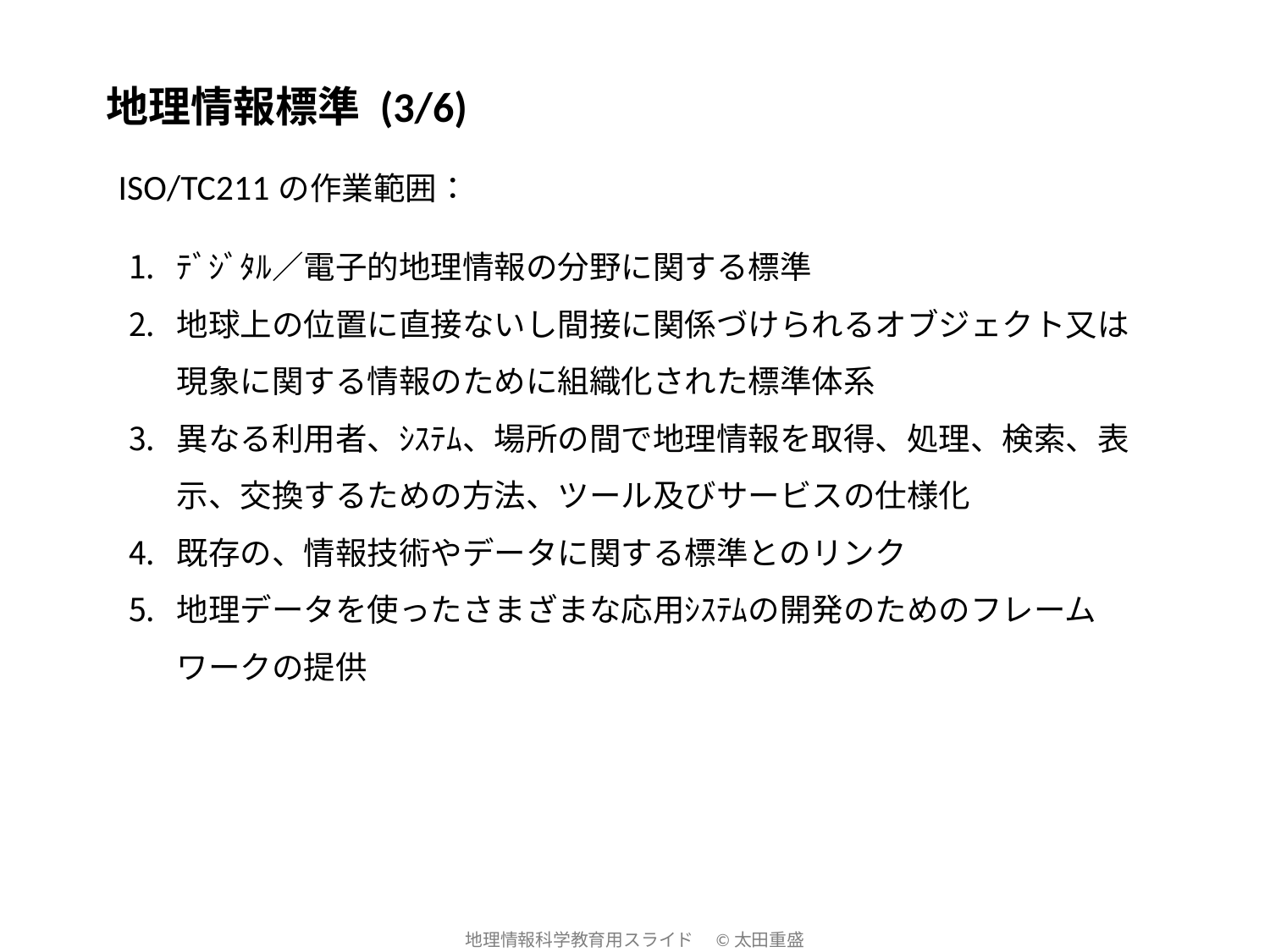

地理情報標準 (3/6)
ISO/TC211の作業範囲：
ﾃﾞｼﾞﾀﾙ／電子的地理情報の分野に関する標準
地球上の位置に直接ないし間接に関係づけられるオブジェクト又は現象に関する情報のために組織化された標準体系
異なる利用者、ｼｽﾃﾑ、場所の間で地理情報を取得、処理、検索、表示、交換するための方法、ツール及びサービスの仕様化
既存の、情報技術やデータに関する標準とのリンク
地理データを使ったさまざまな応用ｼｽﾃﾑの開発のためのフレームワークの提供